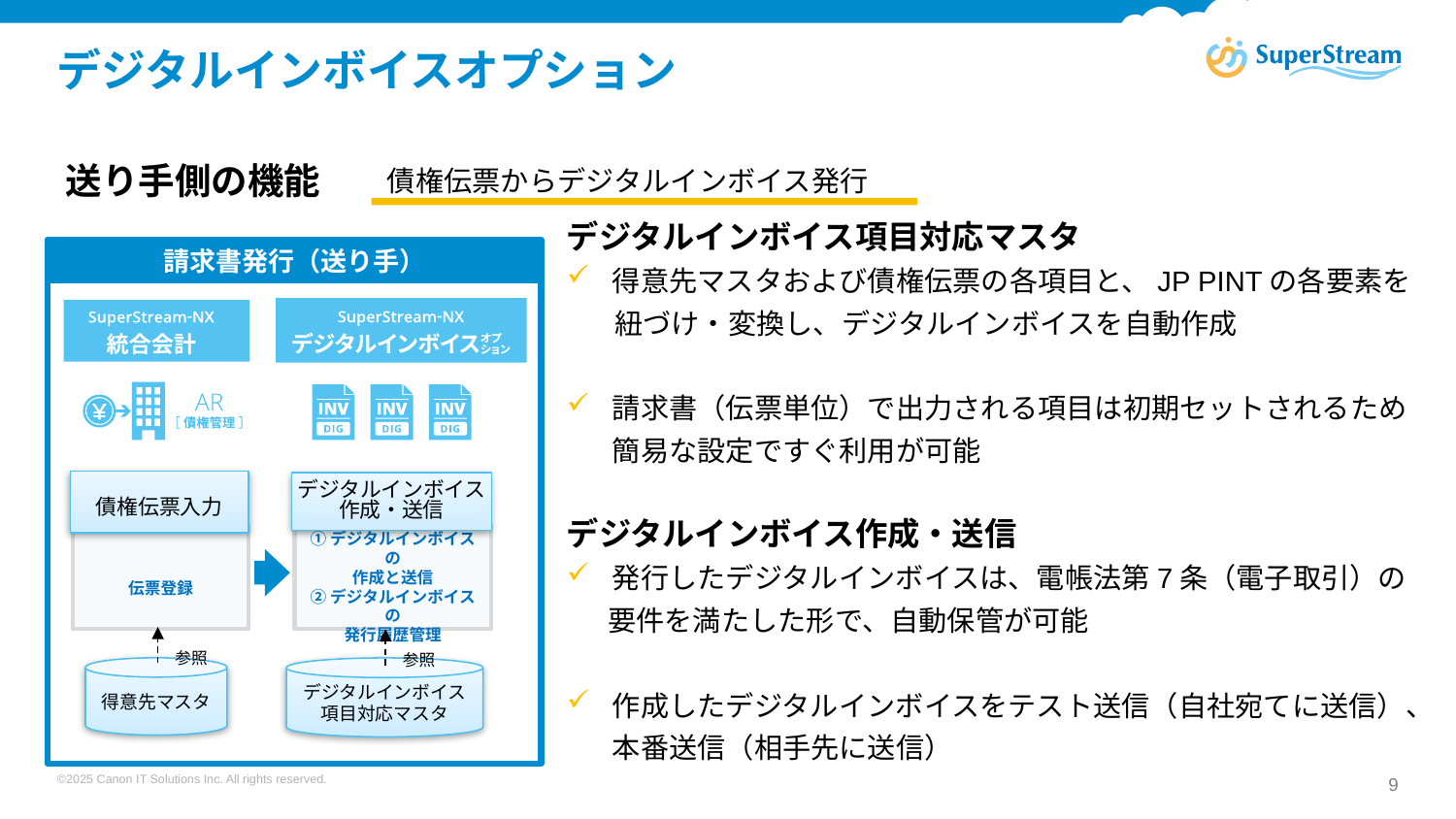

# デジタルインボイスオプション

債権伝票からデジタルインボイス発行
送り手側の機能

デジタルインボイス項目対応マスタ
得意先マスタおよび債権伝票の各項目と、JP PINTの各要素を
  　紐づけ・変換し、デジタルインボイスを自動作成

請求書（伝票単位）で出力される項目は初期セットされるため簡易な設定ですぐ利用が可能

デジタルインボイス作成・送信
発行したデジタルインボイスは、電帳法第7条（電子取引）の
　  要件を満たした形で、自動保管が可能

作成したデジタルインボイスをテスト送信（自社宛てに送信）、本番送信（相手先に送信）

請求書発行（送り手）

債権伝票入力
デジタルインボイス作成・送信

①デジタルインボイスの
作成と送信
②デジタルインボイスの
発行履歴管理

伝票登録

参照
参照
得意先マスタ
デジタルインボイス項目対応マスタ
©2025 Canon IT Solutions Inc. All rights reserved.
9